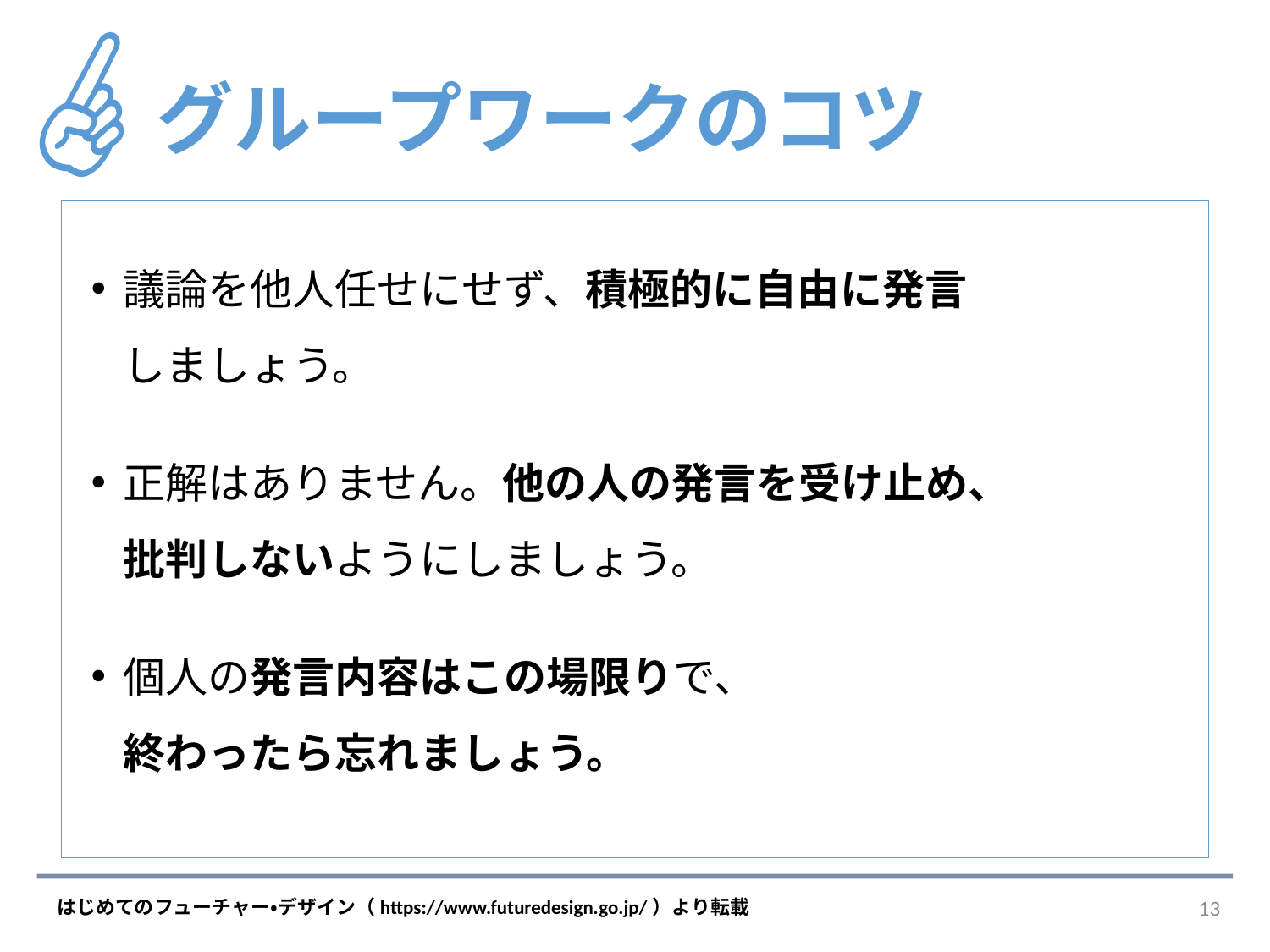

# グループワークのコツ
議論を他人任せにせず、積極的に自由に発言
しましょう。
正解はありません。他の人の発言を受け止め、
批判しないようにしましょう。
個人の発言内容はこの場限りで、
終わったら忘れましょう。
13